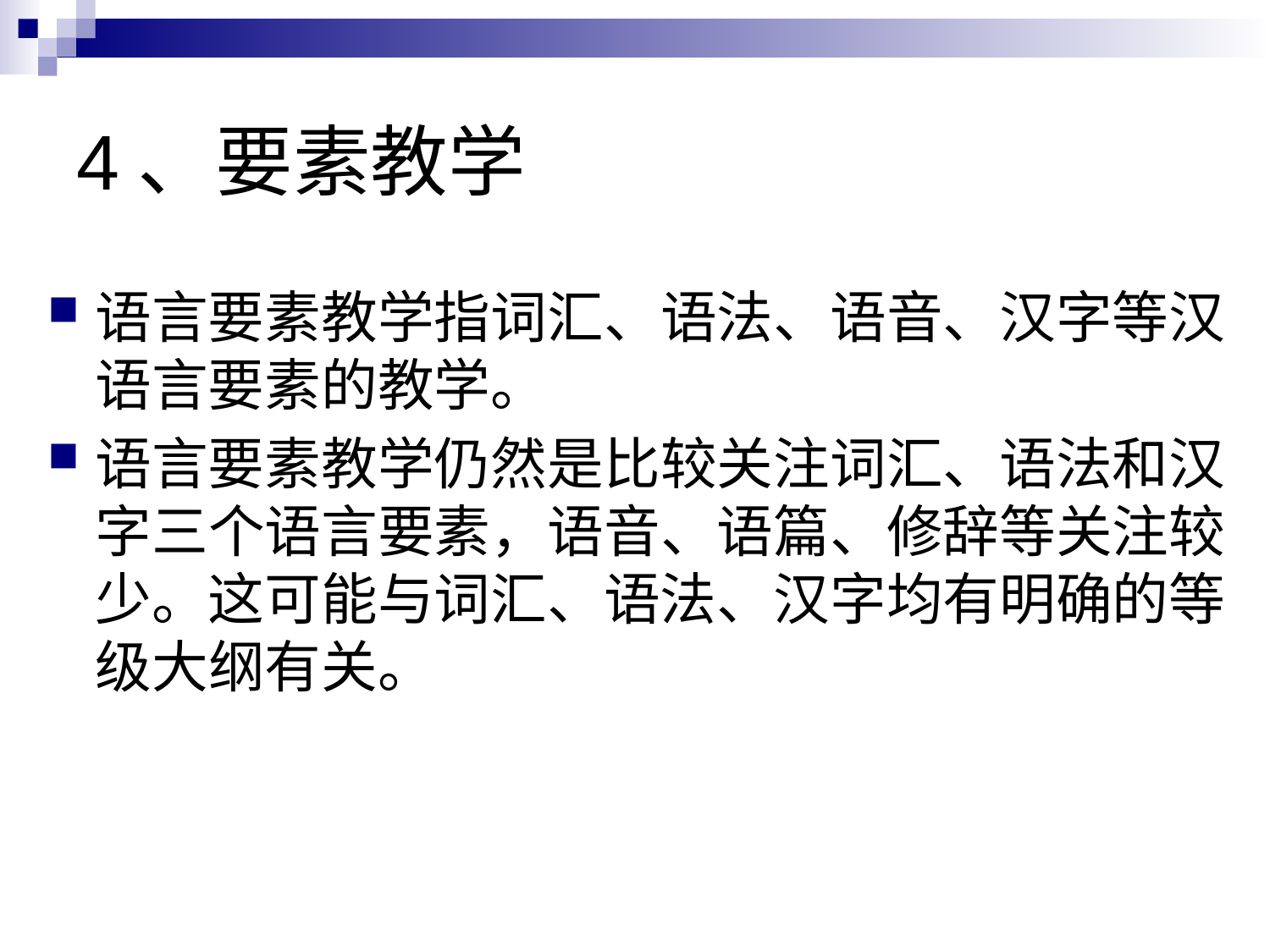

# 4、要素教学
语言要素教学指词汇、语法、语音、汉字等汉语言要素的教学。
语言要素教学仍然是比较关注词汇、语法和汉字三个语言要素，语音、语篇、修辞等关注较少。这可能与词汇、语法、汉字均有明确的等级大纲有关。